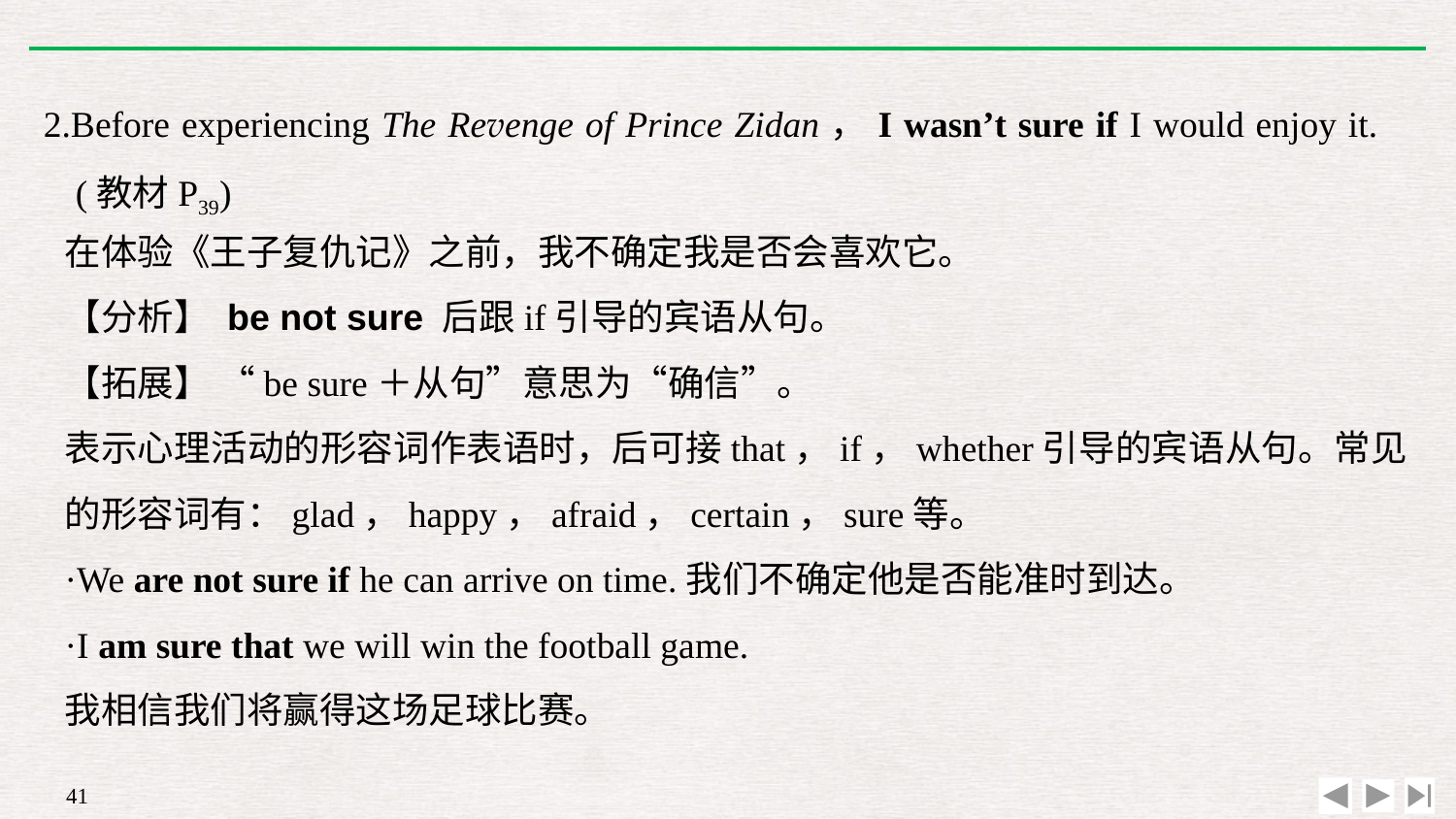

2.Before experiencing The Revenge of Prince Zidan，I wasn’t sure if I would enjoy it. (教材P39)
在体验《王子复仇记》之前，我不确定我是否会喜欢它。
【分析】 be not sure 后跟if引导的宾语从句。
【拓展】 “be sure＋从句”意思为“确信”。
表示心理活动的形容词作表语时，后可接that，if，whether引导的宾语从句。常见的形容词有：glad，happy，afraid，certain，sure等。
·We are not sure if he can arrive on time.我们不确定他是否能准时到达。
·I am sure that we will win the football game.
我相信我们将赢得这场足球比赛。